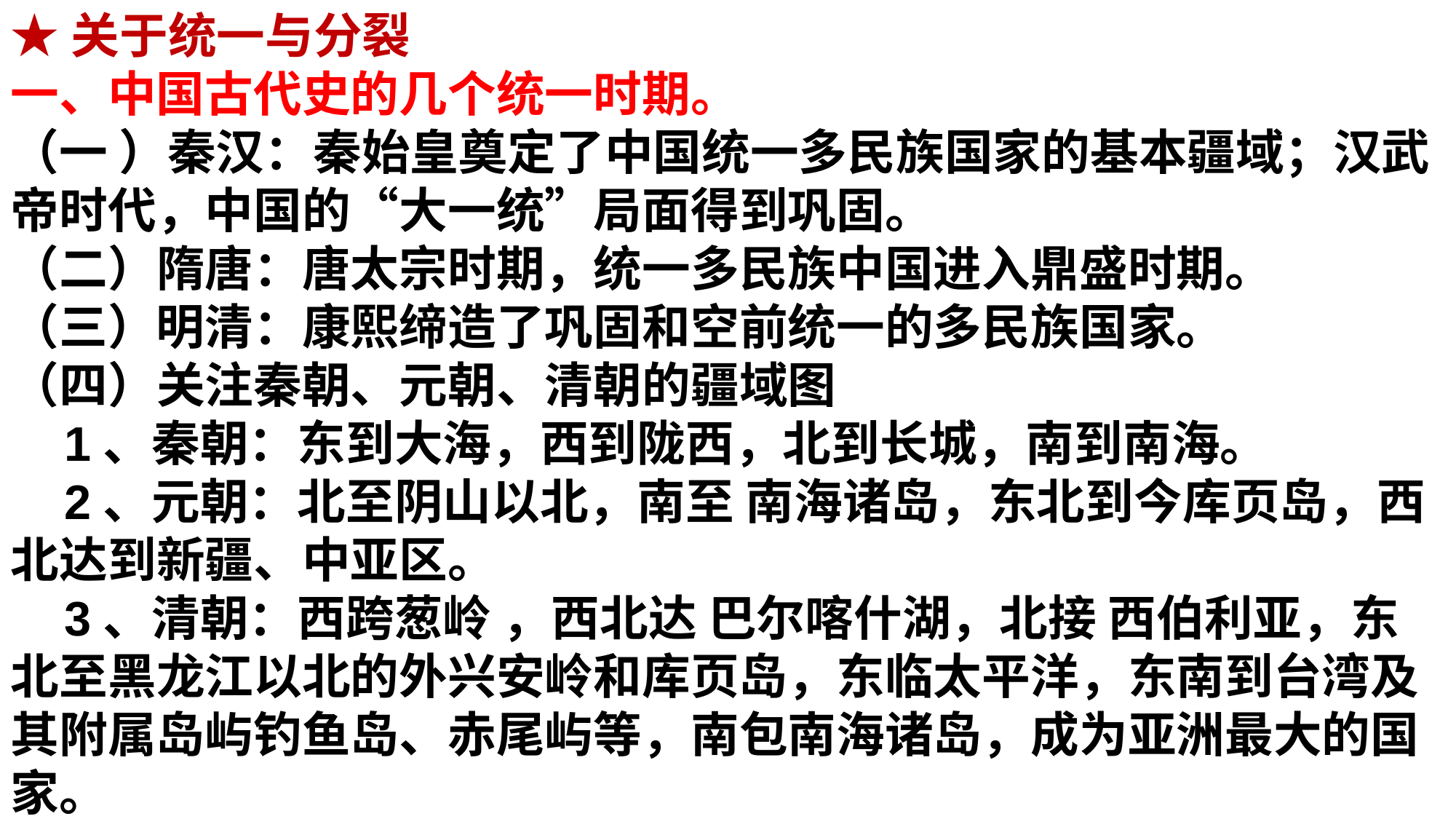

★关于统一与分裂
一、中国古代史的几个统一时期。
（一 ）秦汉：秦始皇奠定了中国统一多民族国家的基本疆域；汉武帝时代，中国的“大一统”局面得到巩固。
（二）隋唐：唐太宗时期，统一多民族中国进入鼎盛时期。
（三）明清：康熙缔造了巩固和空前统一的多民族国家。
（四）关注秦朝、元朝、清朝的疆域图
    1、秦朝：东到大海，西到陇西，北到长城，南到南海。
    2、元朝：北至阴山以北，南至 南海诸岛，东北到今库页岛，西北达到新疆、中亚区。
    3、清朝：西跨葱岭 ，西北达 巴尔喀什湖，北接 西伯利亚，东北至黑龙江以北的外兴安岭和库页岛，东临太平洋，东南到台湾及其附属岛屿钓鱼岛、赤尾屿等，南包南海诸岛，成为亚洲最大的国家。